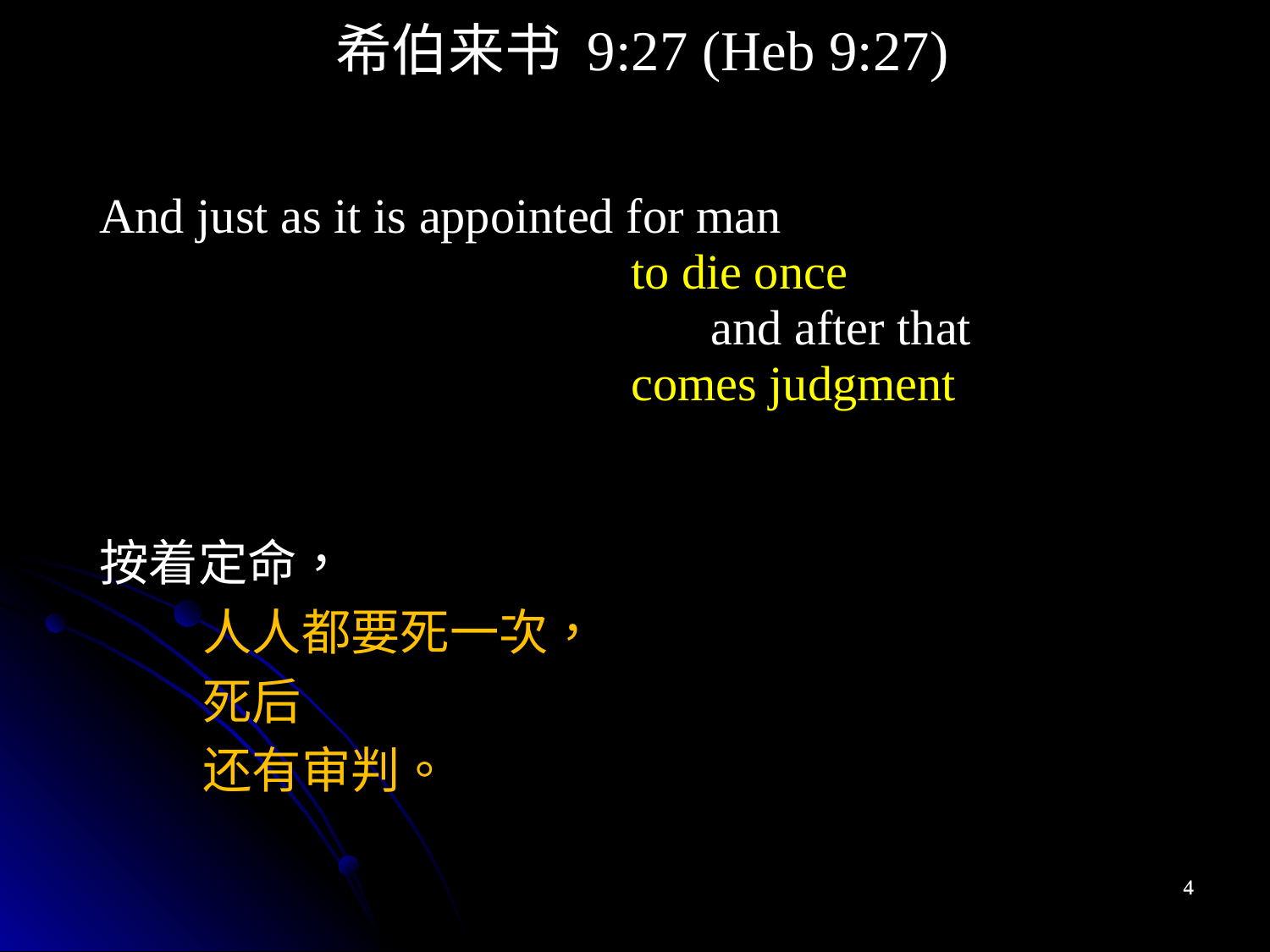

希伯来书 9:27 (Heb 9:27)

And just as it is appointed for man
to die once
and after that
comes judgment

按着定命，
人人都要死一次，
死后
还有审判。
4
4